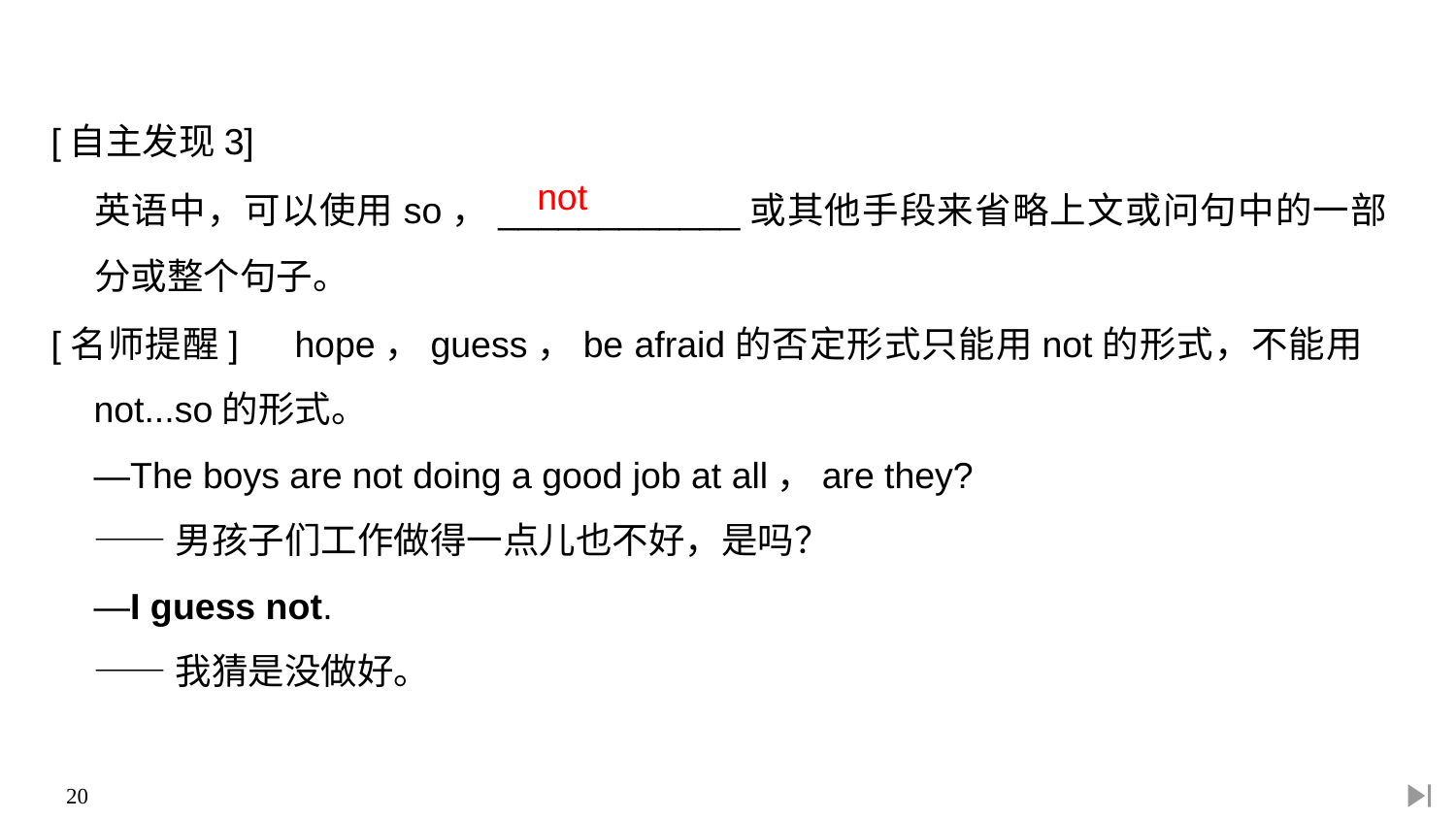

[自主发现3]
英语中，可以使用so，____________或其他手段来省略上文或问句中的一部分或整个句子。
not
[名师提醒]　hope，guess，be afraid的否定形式只能用not的形式，不能用not...so的形式。
	—The boys are not doing a good job at all，are they?
	——男孩子们工作做得一点儿也不好，是吗？
	—I guess not.
	——我猜是没做好。